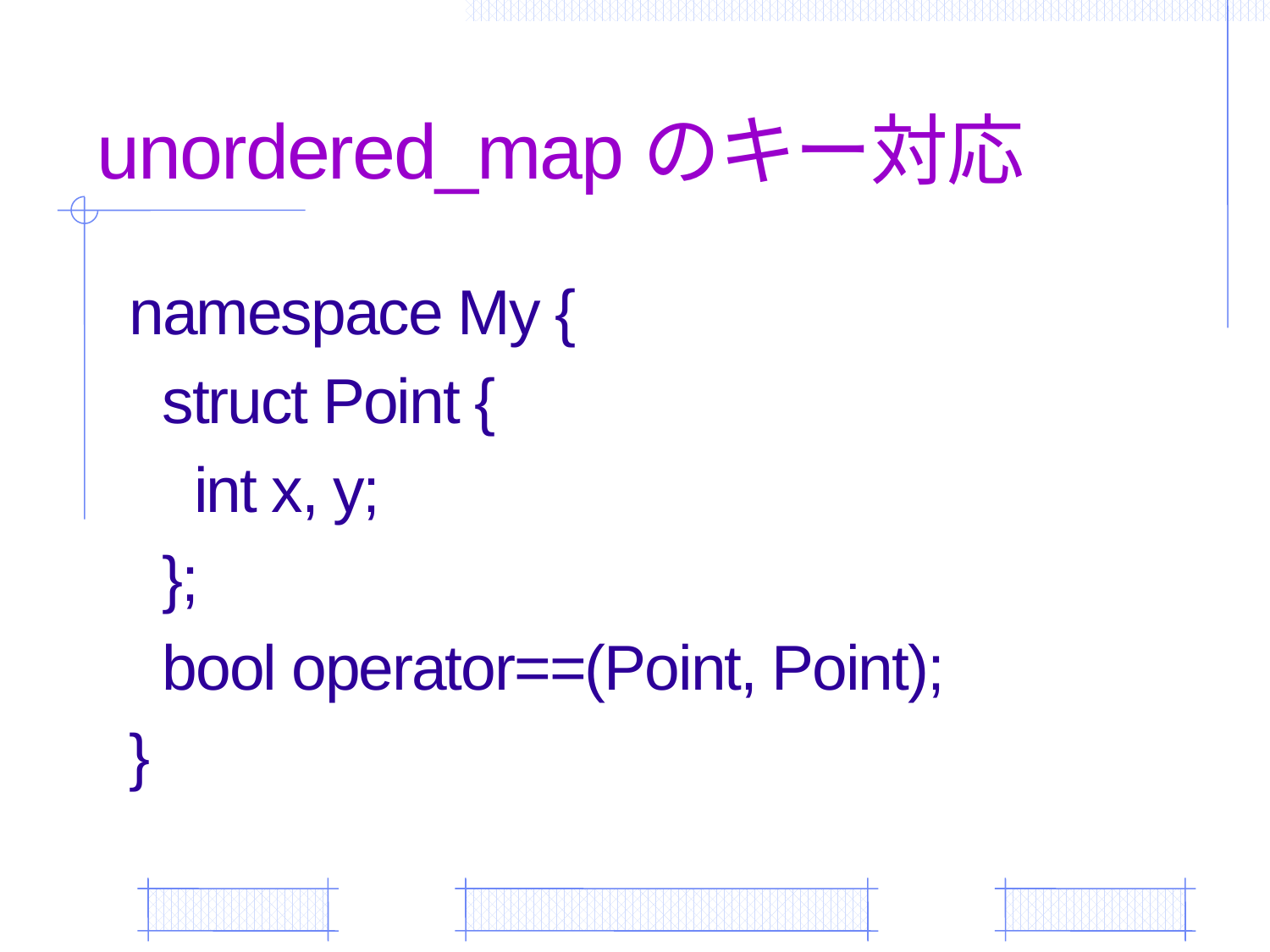

# unordered_mapのキー対応
namespace My {
  struct Point {
    int x, y;
  };
  bool operator==(Point, Point);
}